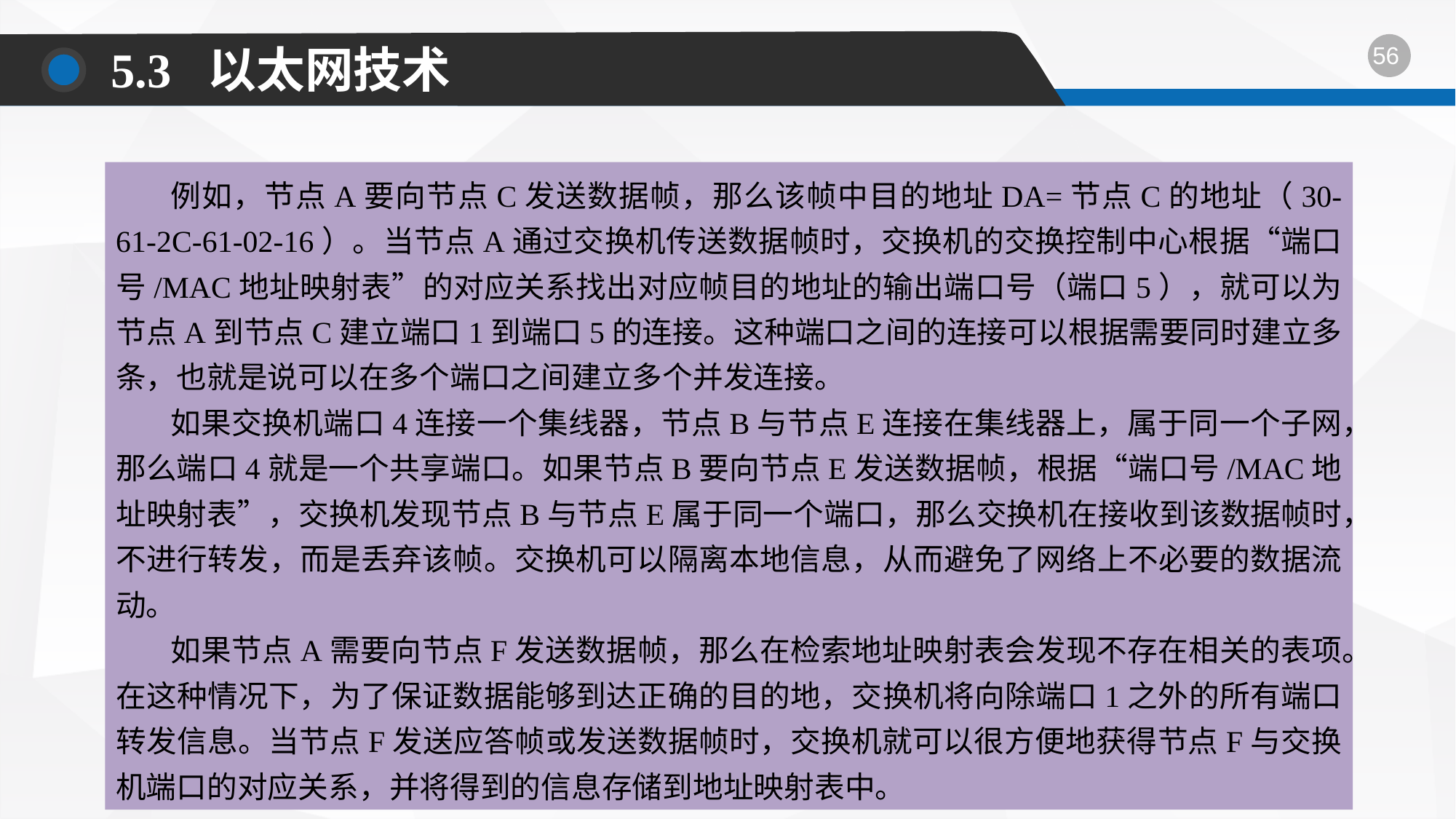

5.3  以太网技术
例如，节点A要向节点C发送数据帧，那么该帧中目的地址DA=节点C的地址（30-61-2C-61-02-16）。当节点A通过交换机传送数据帧时，交换机的交换控制中心根据“端口号/MAC地址映射表”的对应关系找出对应帧目的地址的输出端口号（端口5），就可以为节点A到节点C建立端口1到端口5的连接。这种端口之间的连接可以根据需要同时建立多条，也就是说可以在多个端口之间建立多个并发连接。
如果交换机端口4连接一个集线器，节点B与节点E连接在集线器上，属于同一个子网，那么端口4就是一个共享端口。如果节点B要向节点E发送数据帧，根据“端口号/MAC地址映射表”，交换机发现节点B与节点E属于同一个端口，那么交换机在接收到该数据帧时，不进行转发，而是丢弃该帧。交换机可以隔离本地信息，从而避免了网络上不必要的数据流动。
如果节点A需要向节点F发送数据帧，那么在检索地址映射表会发现不存在相关的表项。在这种情况下，为了保证数据能够到达正确的目的地，交换机将向除端口1之外的所有端口转发信息。当节点F发送应答帧或发送数据帧时，交换机就可以很方便地获得节点F与交换机端口的对应关系，并将得到的信息存储到地址映射表中。